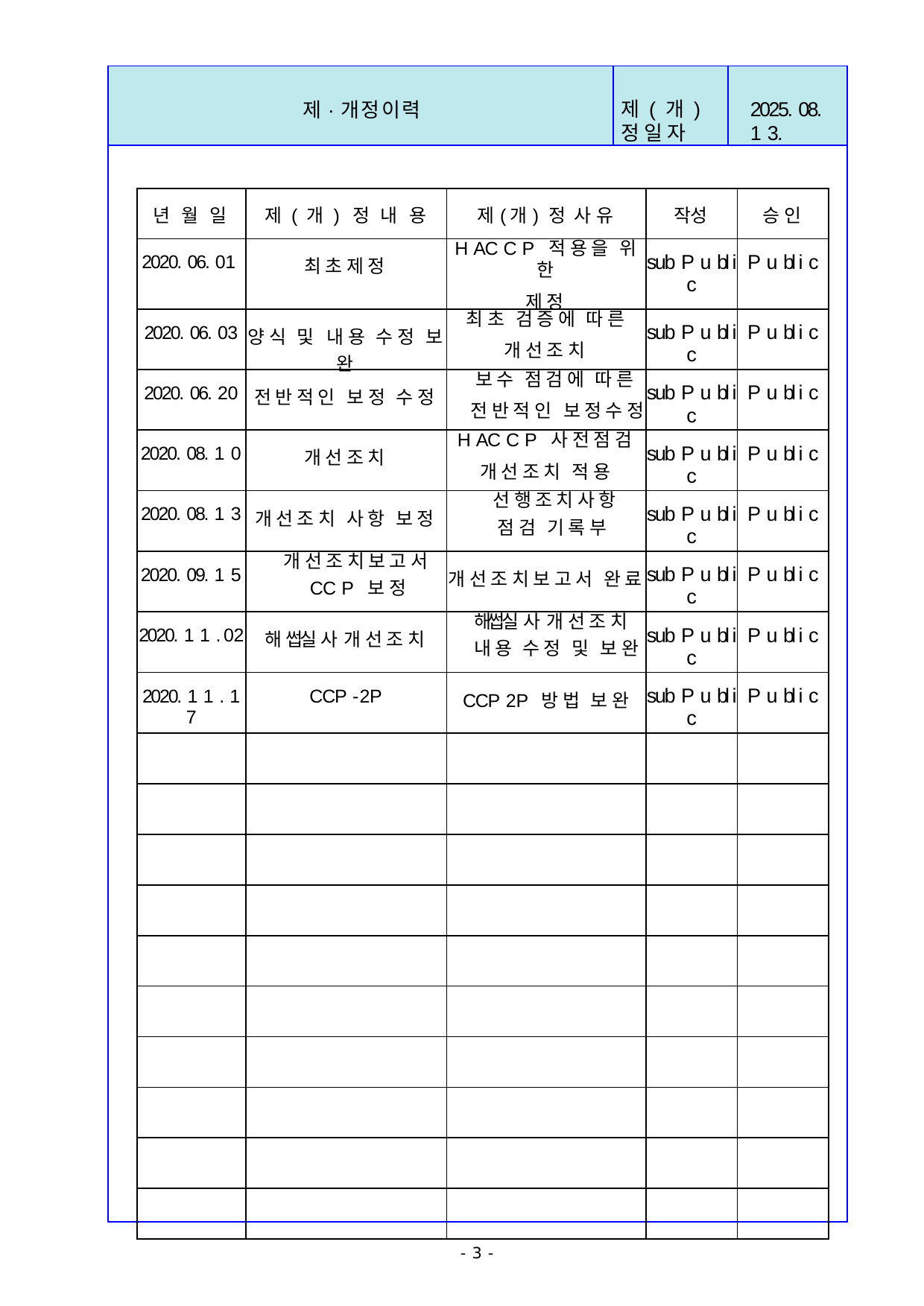

|  |  |  |
| --- | --- | --- |
|  |  |  |
제 ( 개 ) 정 일 자
2025. 08. 1 3.
제·개정이력
| 년 월 일 | 제 ( 개 ) 정 내 용 | 제(개) 정 사 유 | 작성 | 승 인 |
| --- | --- | --- | --- | --- |
| 2020. 06. 01 | 최 초 제 정 | H AC C P 적 용 을 위 한 제 정 | sub P u bl i c | P u bl i c |
| 2020. 06. 03 | 양 식 및 내 용 수 정 보 완 | 최 초 검 증 에 따 른 개 선 조 치 | sub P u bl i c | P u bl i c |
| 2020. 06. 20 | 전 반 적 인 보 정 수 정 | 보 수 점 검 에 따 른 전 반 적 인 보 정 수 정 | sub P u bl i c | P u bl i c |
| 2020. 08. 1 0 | 개 선 조 치 | H AC C P 사 전 점 검 개 선 조 치 적 용 | sub P u bl i c | P u bl i c |
| 2020. 08. 1 3 | 개 선 조 치 사 항 보 정 | 선 행 조 치 사 항 점 검 기 록 부 | sub P u bl i c | P u bl i c |
| 2020. 09. 1 5 | 개 선 조 치 보 고 서 CC P 보 정 | 개 선 조 치 보 고 서 완 료 | sub P u bl i c | P u bl i c |
| 2020. 1 1 . 02 | 해 썹실 사 개 선 조 치 | 해썹실 사 개 선 조 치 내 용 수 정 및 보 완 | sub P u bl i c | P u bl i c |
| 2020. 1 1 . 1 7 | CCP -2P | CCP 2P 방 법 보 완 | sub P u bl i c | P u bl i c |
|  |  |  |  |  |
|  |  |  |  |  |
|  |  |  |  |  |
|  |  |  |  |  |
|  |  |  |  |  |
|  |  |  |  |  |
|  |  |  |  |  |
|  |  |  |  |  |
|  |  |  |  |  |
|  |  |  |  |  |
- 3 -